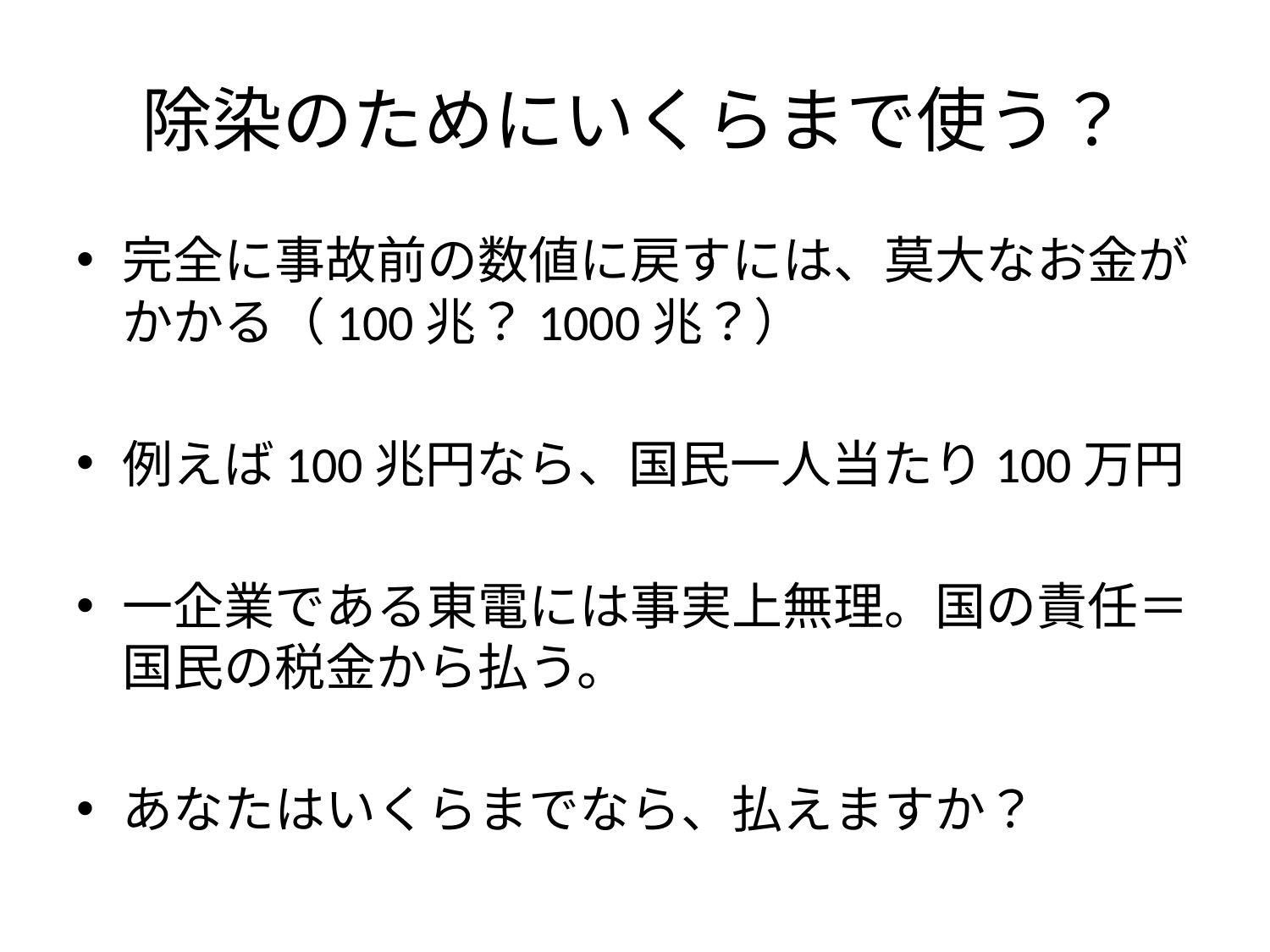

# 除染のためにいくらまで使う？
完全に事故前の数値に戻すには、莫大なお金がかかる（100兆？1000兆？）

例えば100兆円なら、国民一人当たり100万円

一企業である東電には事実上無理。国の責任＝国民の税金から払う。

あなたはいくらまでなら、払えますか？